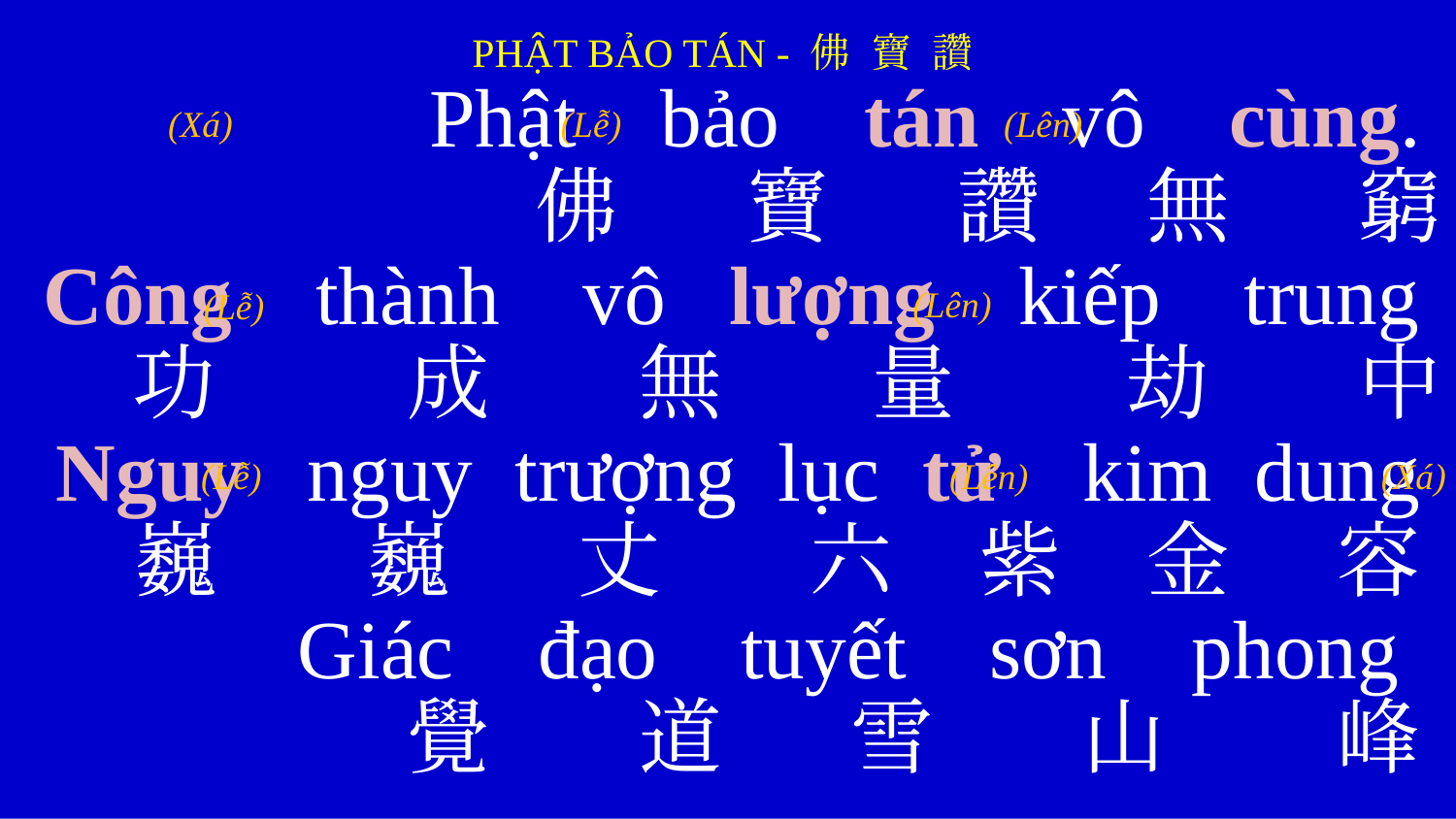

PHẬT BẢO TÁN - 佛  寶  讚
Phật    bảo    tán    vô    cùng.
佛      寶      讚     無      窮
Công    thành    vô   lượng    kiếp    trung
功         成       無       量        劫       中
Nguy   nguy  trượng  lục  tử    kim  dung
巍       巍      丈       六    紫    金     容
Giác    đạo    tuyết    sơn    phong
覺       道      雪       山        峰
(Lễ)
(Lên)
 (Xá)
(Lên)
(Lễ)
(Lên)
 (Xá)
(Lễ)